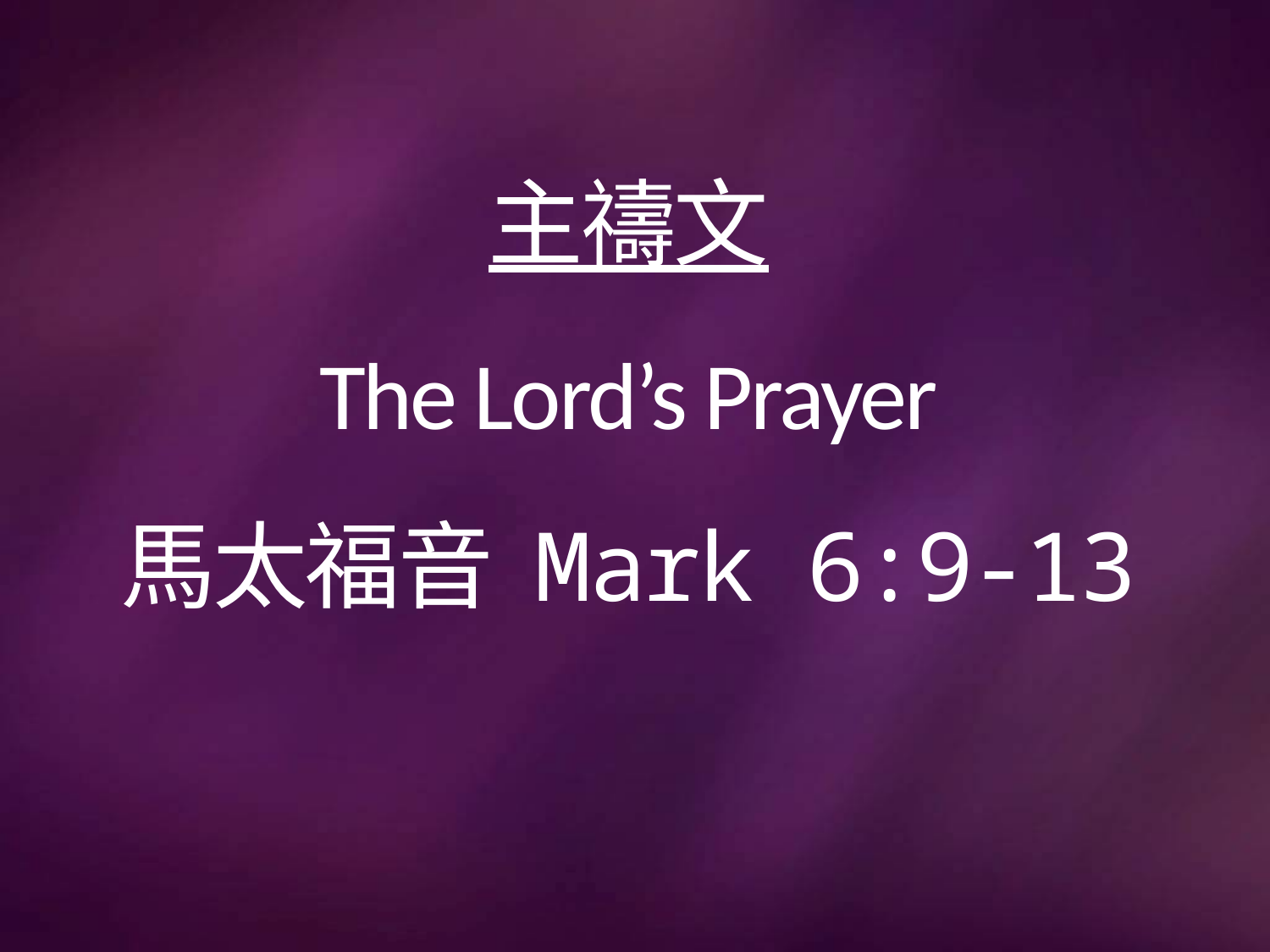

# 主禱文 The Lord’s Prayer 馬太福音 Mark 6:9-13